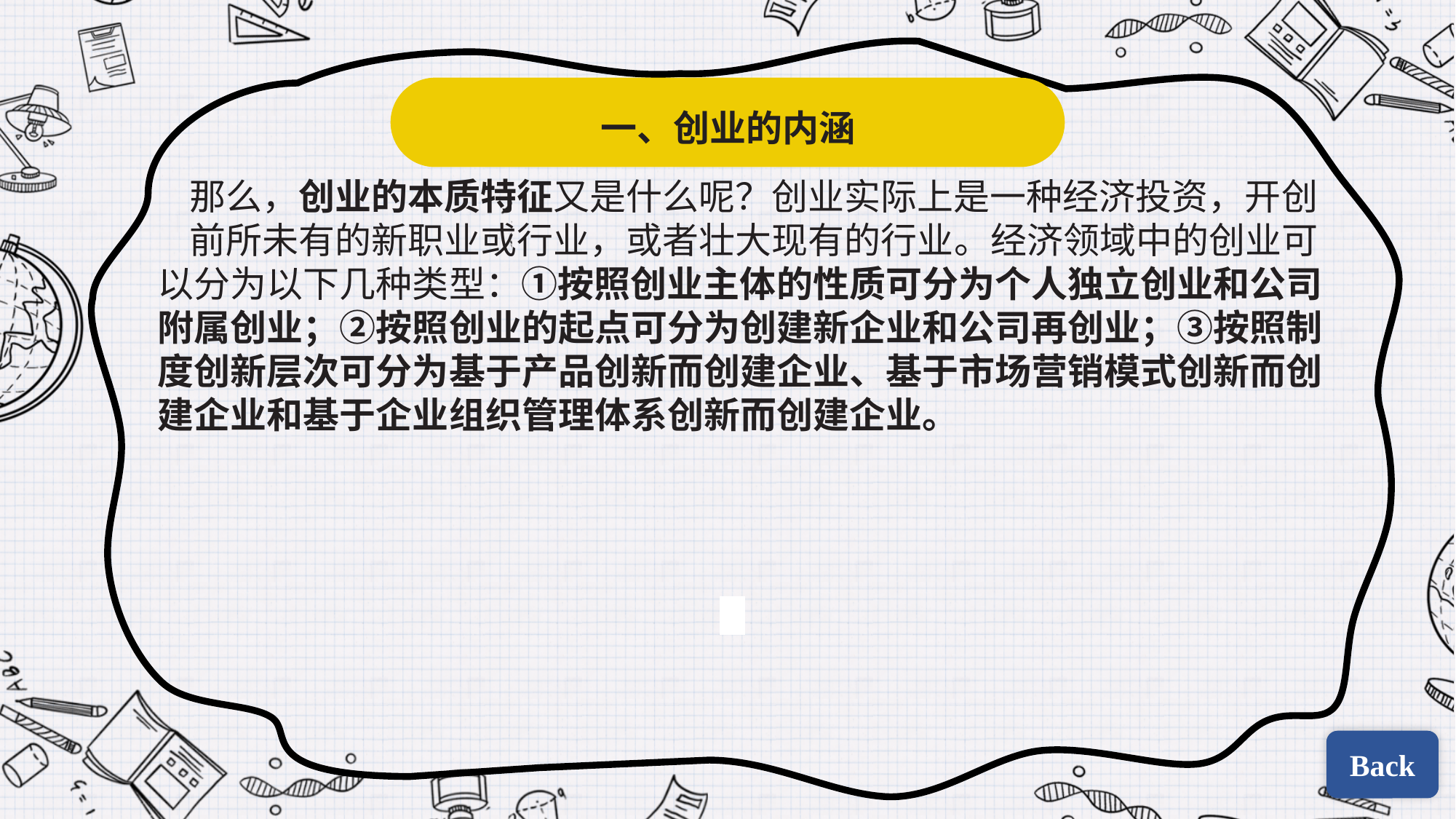

一、创业的内涵
那么，创业的本质特征又是什么呢？创业实际上是一种经济投资，开创
前所未有的新职业或行业，或者壮大现有的行业。经济领域中的创业可以分为以下几种类型：①按照创业主体的性质可分为个人独立创业和公司附属创业；②按照创业的起点可分为创建新企业和公司再创业；③按照制度创新层次可分为基于产品创新而创建企业、基于市场营销模式创新而创建企业和基于企业组织管理体系创新而创建企业。
|  |  |
| --- | --- |
|  |  |

Back